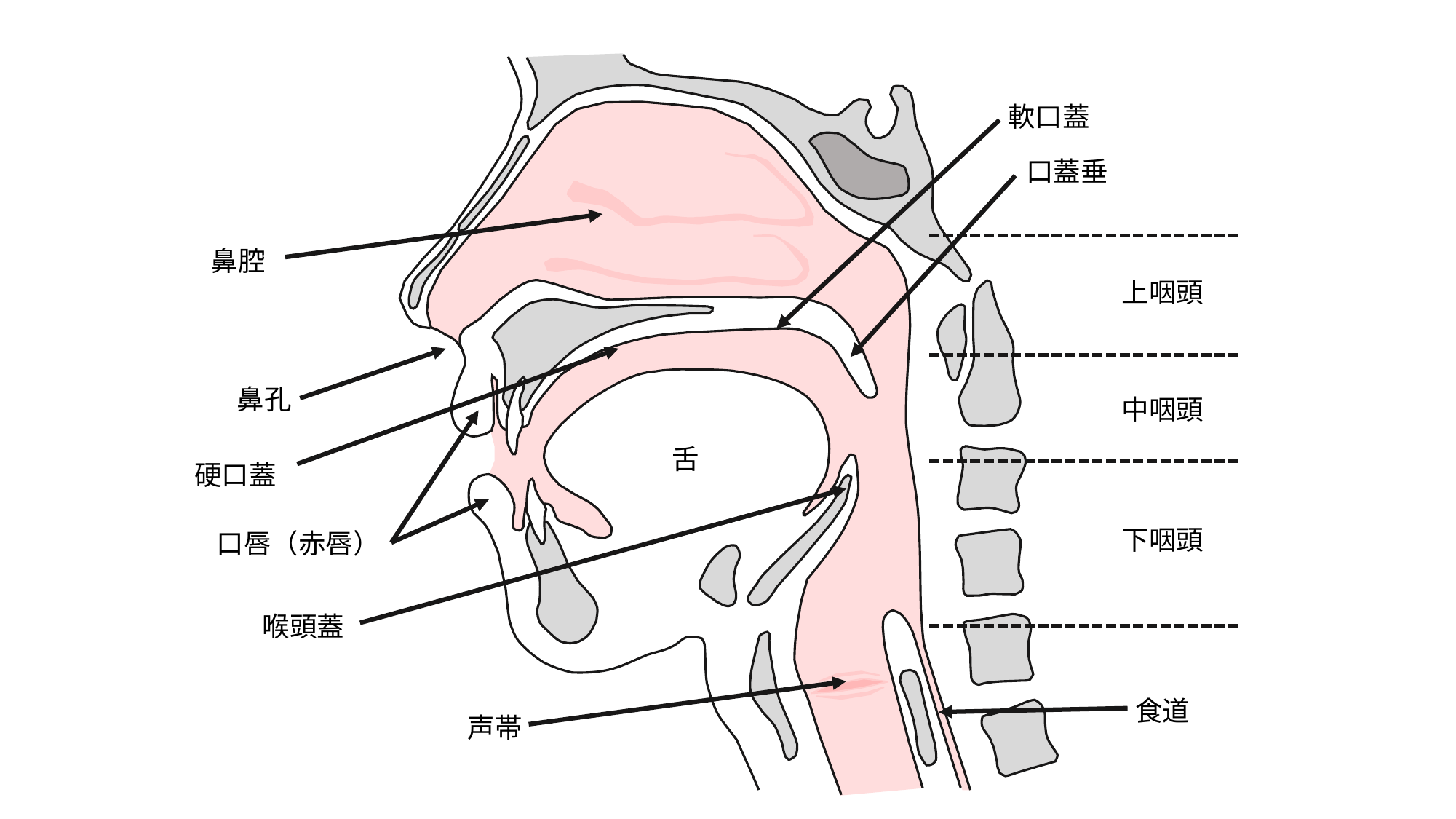

軟口蓋

口蓋垂

鼻腔

上咽頭

鼻孔

中咽頭
舌

硬口蓋

下咽頭
口唇（赤唇）

喉頭蓋

食道

声帯